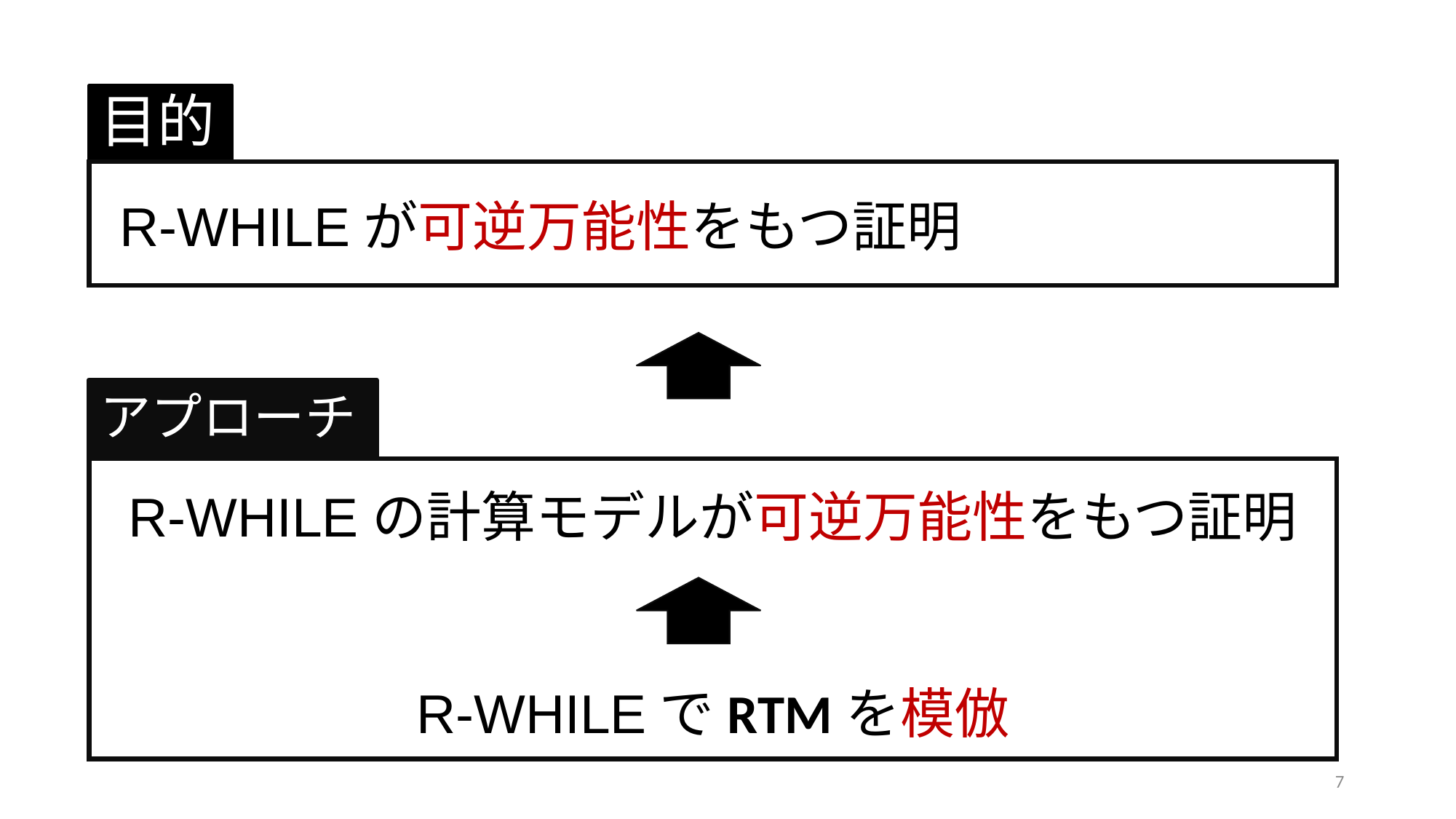

# 目的

R-WHILEが可逆万能性をもつ証明

R-WHILEの計算モデルが可逆万能性をもつ証明

R-WHILEでRTMを模倣

アプローチ

7